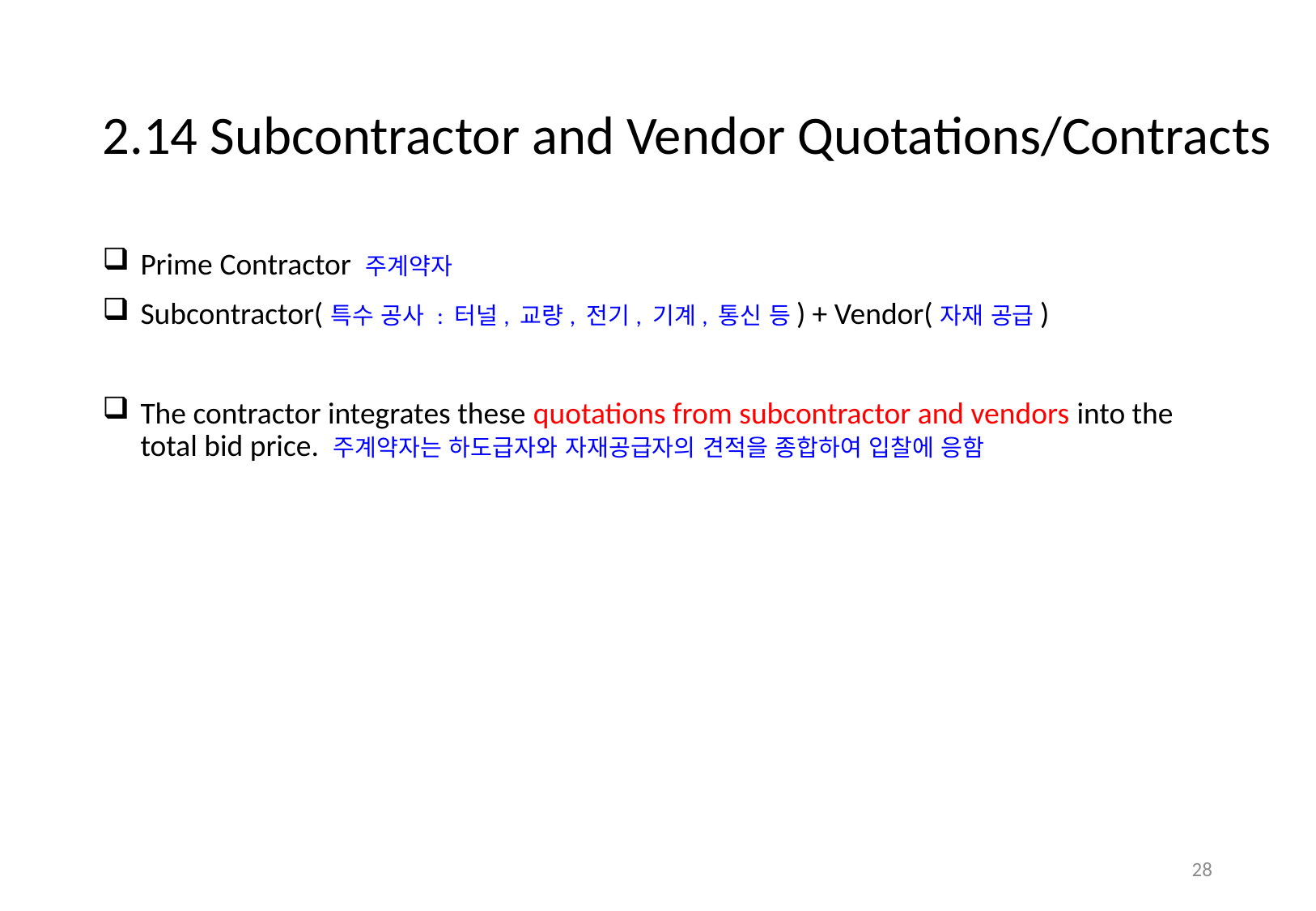

# 2.14 Subcontractor and Vendor Quotations/Contracts
Prime Contractor 주계약자
Subcontractor(특수 공사 : 터널, 교량, 전기, 기계, 통신 등) + Vendor(자재 공급)

The contractor integrates these quotations from subcontractor and vendors into the total bid price. 주계약자는 하도급자와 자재공급자의 견적을 종합하여 입찰에 응함
28